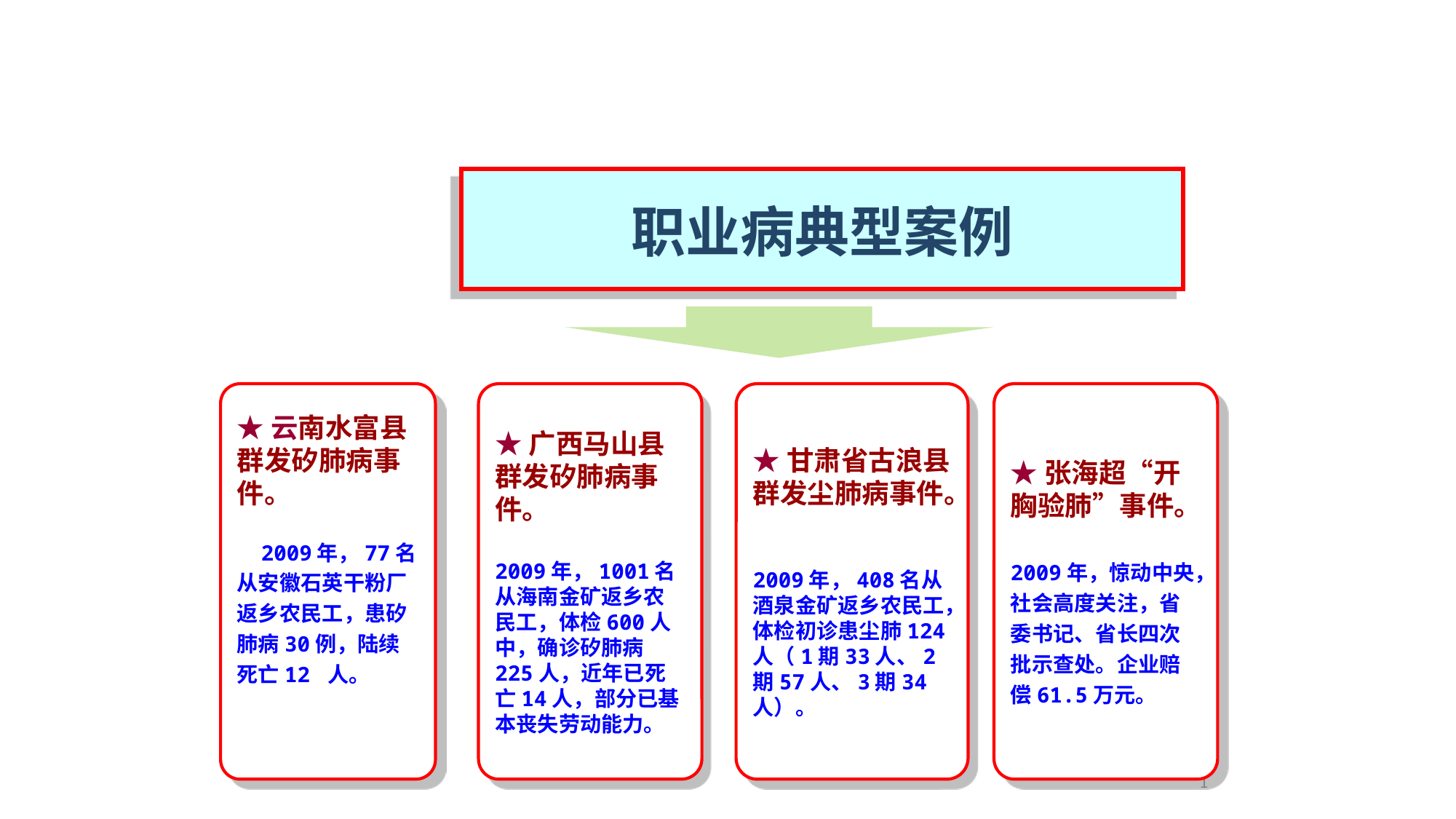

职业病典型案例

★云南水富县群发矽肺病事件。

    2009年，77名从安徽石英干粉厂返乡农民工，患矽肺病30例，陆续死亡12 人。

★广西马山县群发矽肺病事件。

2009年，1001名从海南金矿返乡农民工，体检600人中，确诊矽肺病225人，近年已死亡14人，部分已基本丧失劳动能力。
★甘肃省古浪县群发尘肺病事件。

2009年，408名从酒泉金矿返乡农民工，体检初诊患尘肺124人（1期33人、2期57人、3期34人）。
★张海超“开胸验肺”事件。

2009年，惊动中央，社会高度关注，省委书记、省长四次批示查处。企业赔偿61.5万元。
1